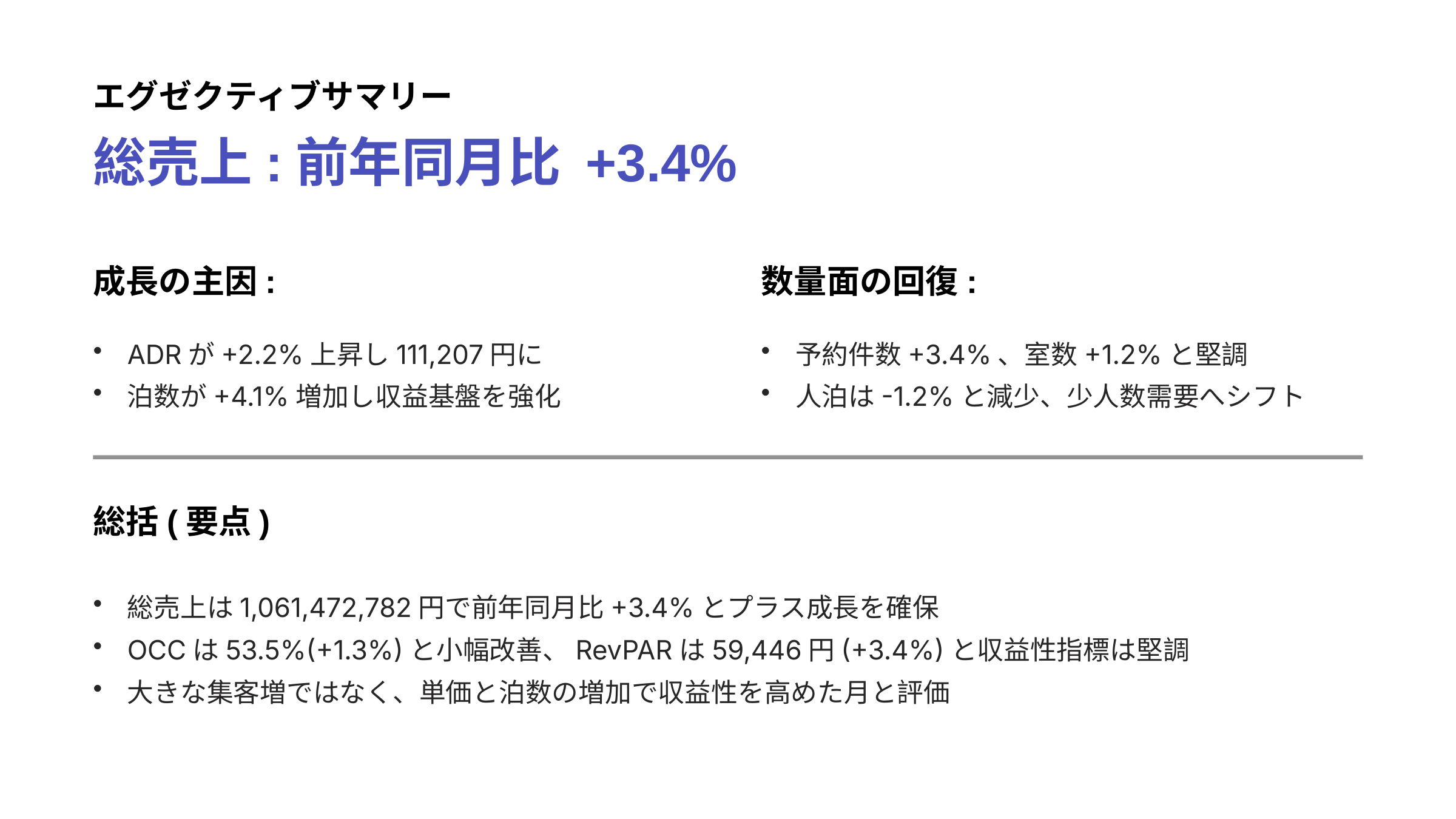

エグゼクティブサマリー
総売上:前年同月比 +3.4%
成長の主因:
数量面の回復:
ADRが+2.2%上昇し111,207円に
泊数が+4.1%増加し収益基盤を強化
予約件数+3.4%、室数+1.2%と堅調
人泊は-1.2%と減少、少人数需要へシフト

総括(要点)
総売上は1,061,472,782円で前年同月比+3.4%とプラス成長を確保
OCCは53.5%(+1.3%)と小幅改善、RevPARは59,446円(+3.4%)と収益性指標は堅調
大きな集客増ではなく、単価と泊数の増加で収益性を高めた月と評価